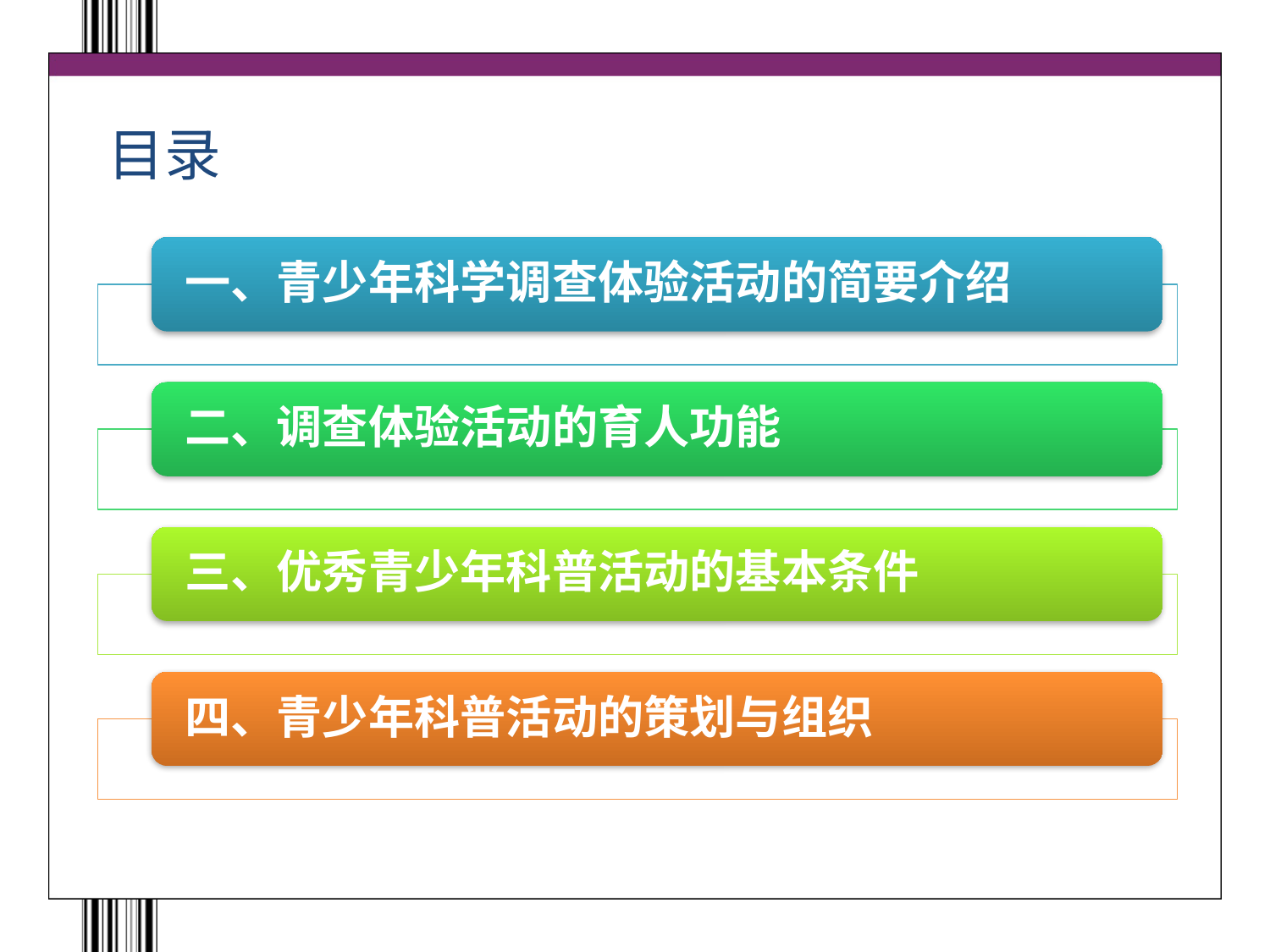

# 目录
一、青少年科学调查体验活动的简要介绍
二、调查体验活动的育人功能
三、优秀青少年科普活动的基本条件
四、青少年科普活动的策划与组织